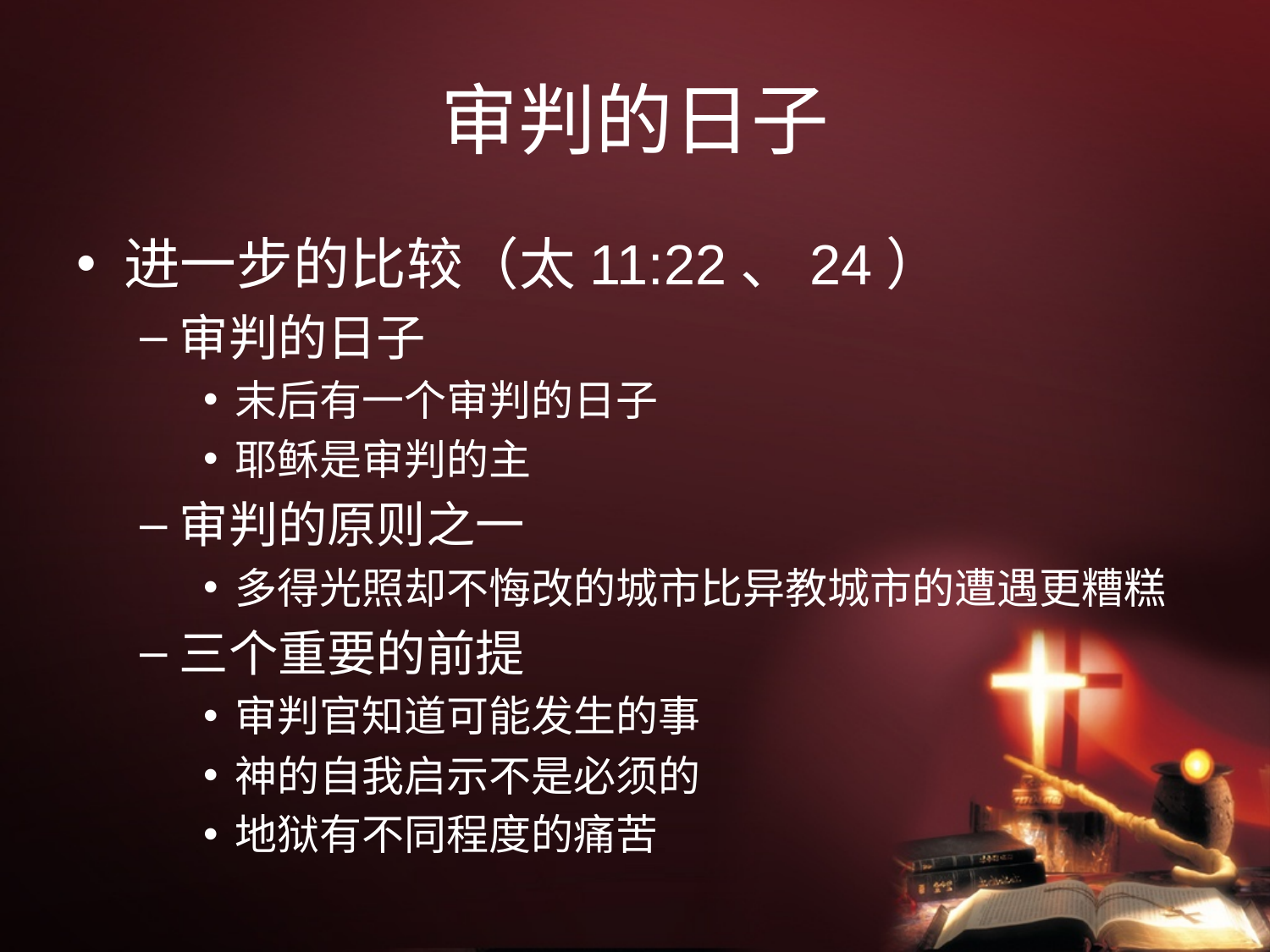

# 审判的日子
进一步的比较（太11:22、24）
审判的日子
末后有一个审判的日子
耶稣是审判的主
审判的原则之一
多得光照却不悔改的城市比异教城市的遭遇更糟糕
三个重要的前提
审判官知道可能发生的事
神的自我启示不是必须的
地狱有不同程度的痛苦